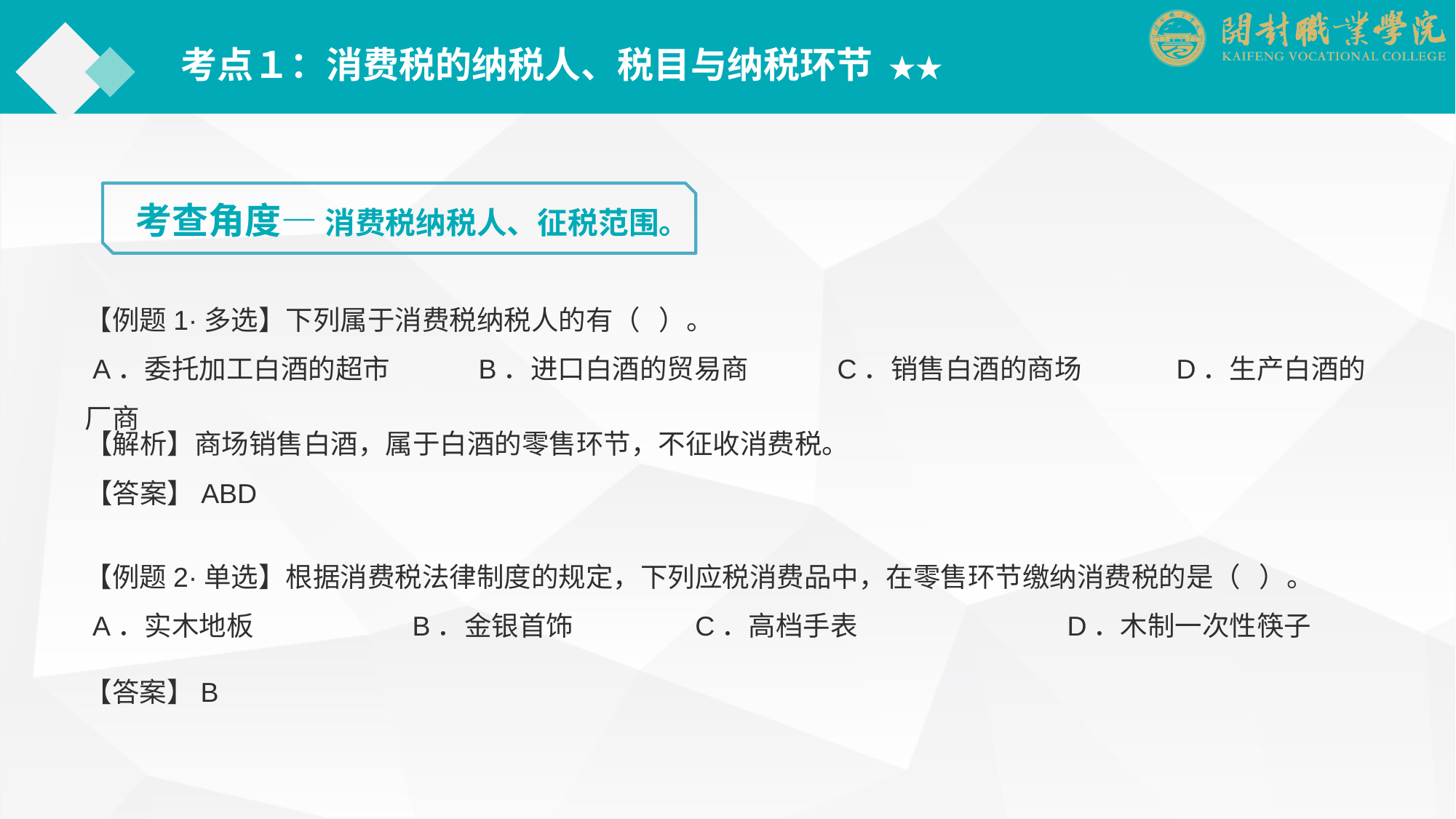

考点１：消费税的纳税人、税目与纳税环节  ★★

考查角度— 消费税纳税人、征税范围。
【例题1·多选】下列属于消费税纳税人的有（   ）。
 A．委托加工白酒的超市　　　B．进口白酒的贸易商　　　C．销售白酒的商场　 　　D．生产白酒的厂商
【解析】商场销售白酒，属于白酒的零售环节，不征收消费税。
【答案】ABD
【例题2·单选】根据消费税法律制度的规定，下列应税消费品中，在零售环节缴纳消费税的是（   ）。
 A．实木地板		B．金银首饰 　　　　C．高档手表		D．木制一次性筷子
【答案】B